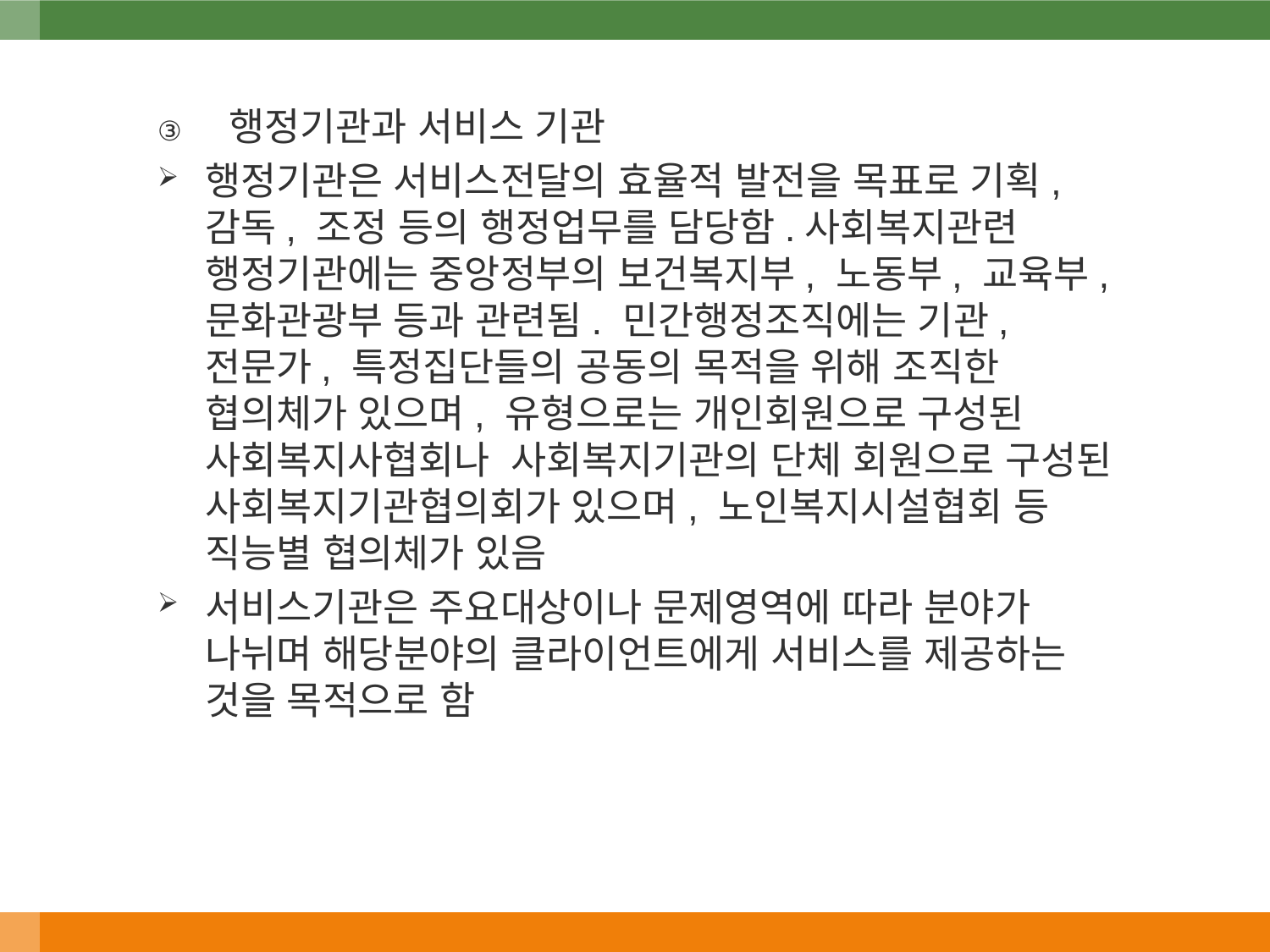

행정기관과 서비스 기관
행정기관은 서비스전달의 효율적 발전을 목표로 기획, 감독, 조정 등의 행정업무를 담당함.사회복지관련 행정기관에는 중앙정부의 보건복지부, 노동부, 교육부, 문화관광부 등과 관련됨. 민간행정조직에는 기관, 전문가, 특정집단들의 공동의 목적을 위해 조직한 협의체가 있으며, 유형으로는 개인회원으로 구성된 사회복지사협회나  사회복지기관의 단체 회원으로 구성된 사회복지기관협의회가 있으며, 노인복지시설협회 등 직능별 협의체가 있음
서비스기관은 주요대상이나 문제영역에 따라 분야가 나뉘며 해당분야의 클라이언트에게 서비스를 제공하는 것을 목적으로 함